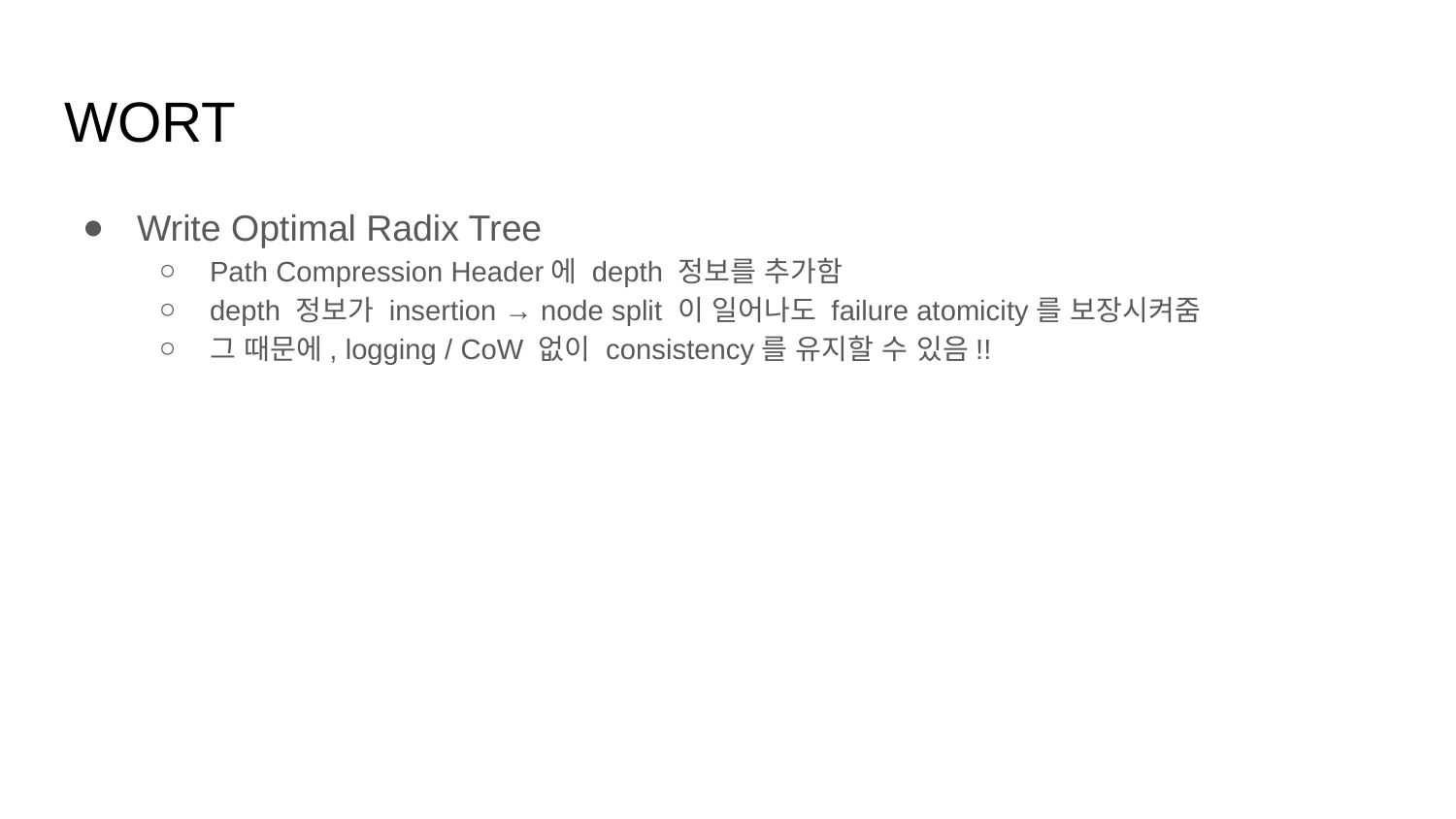

# WORT
Write Optimal Radix Tree
Path Compression Header에 depth 정보를 추가함
depth 정보가 insertion → node split 이 일어나도 failure atomicity를 보장시켜줌
그 때문에, logging / CoW 없이 consistency를 유지할 수 있음!!